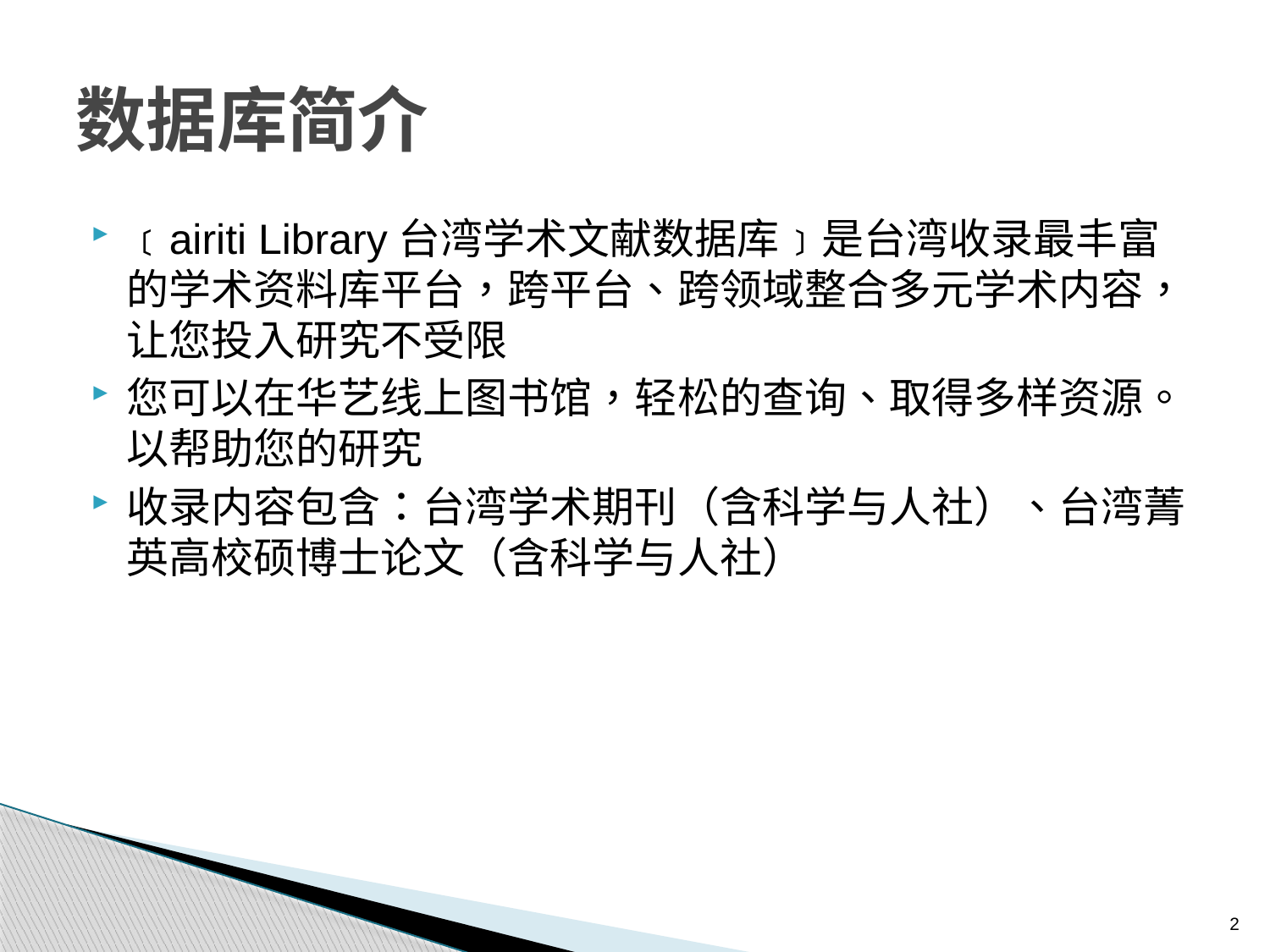

# 数据库简介
﹝airiti Library台湾学术文献数据库﹞是台湾收录最丰富的学术资料库平台，跨平台、跨领域整合多元学术内容，让您投入研究不受限
您可以在华艺线上图书馆，轻松的查询、取得多样资源。以帮助您的研究
收录内容包含：台湾学术期刊（含科学与人社）、台湾菁英高校硕博士论文（含科学与人社）
2